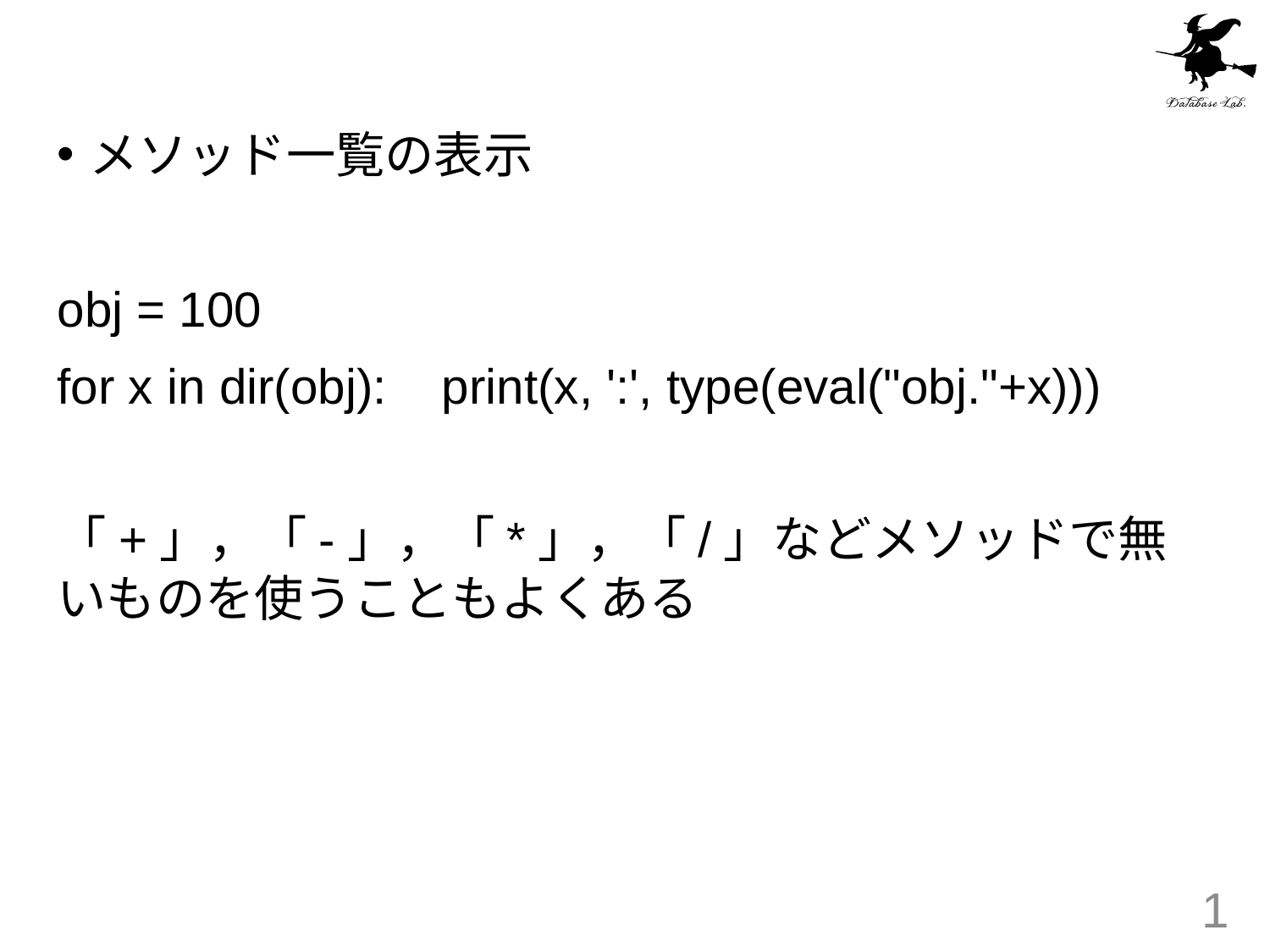

#
メソッド一覧の表示

obj = 100
for x in dir(obj):    print(x, ':', type(eval("obj."+x)))

「+」，「-」，「*」，「/」などメソッドで無いものを使うこともよくある
1